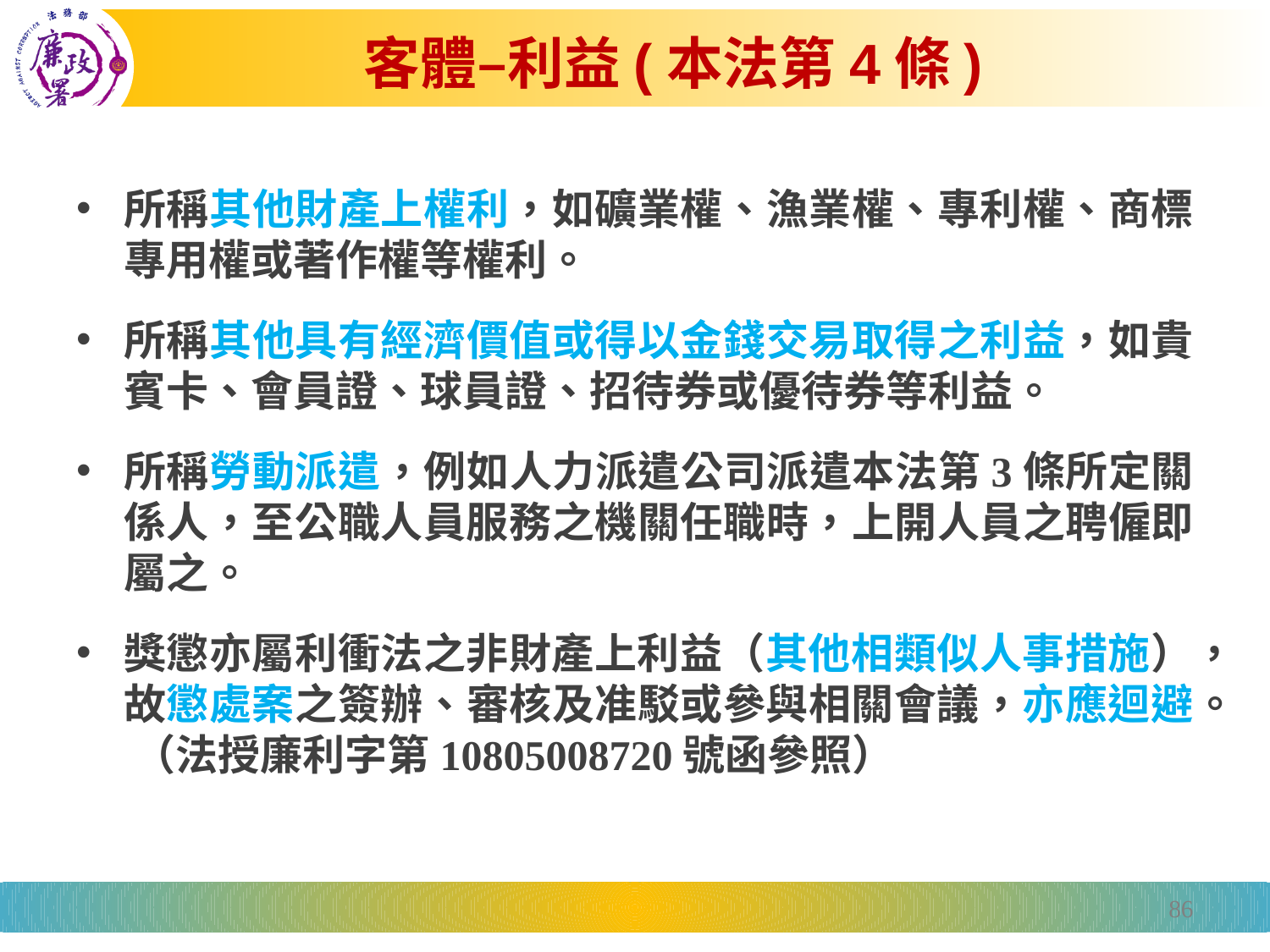

# 客體–利益(本法第4條)
所稱其他財產上權利，如礦業權、漁業權、專利權、商標專用權或著作權等權利。
所稱其他具有經濟價值或得以金錢交易取得之利益，如貴賓卡、會員證、球員證、招待券或優待券等利益。
所稱勞動派遣，例如人力派遣公司派遣本法第3條所定關係人，至公職人員服務之機關任職時，上開人員之聘僱即屬之。
獎懲亦屬利衝法之非財產上利益（其他相類似人事措施），故懲處案之簽辦、審核及准駁或參與相關會議，亦應迴避。 （法授廉利字第10805008720號函參照）
86